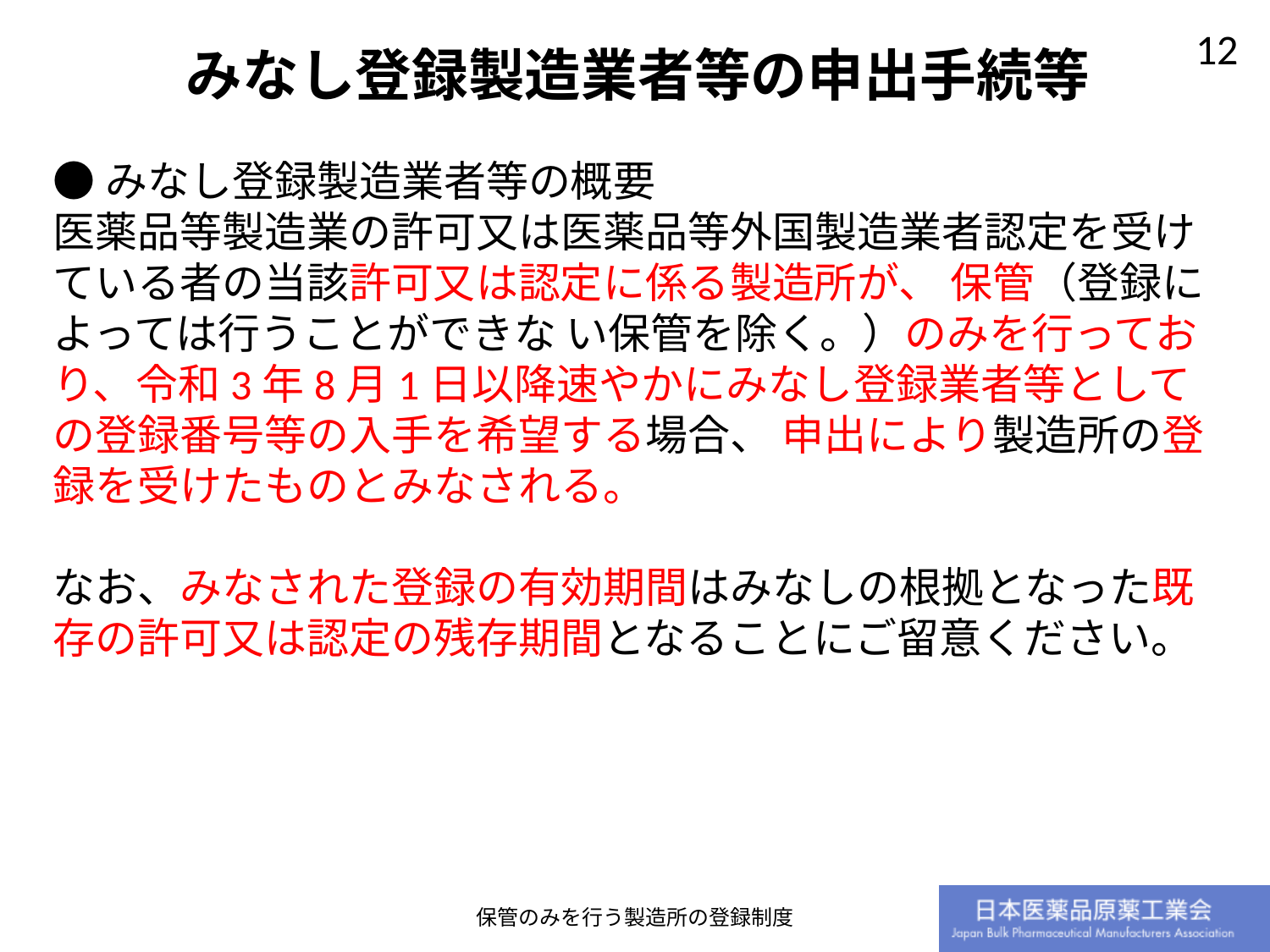

# みなし登録製造業者等の申出手続等
●みなし登録製造業者等の概要
医薬品等製造業の許可又は医薬品等外国製造業者認定を受けている者の当該許可又は認定に係る製造所が、 保管（登録によっては行うことができな い保管を除く。）のみを行っており、令和3年8月1日以降速やかにみなし登録業者等としての登録番号等の入手を希望する場合、 申出により製造所の登録を受けたものとみなされる。

なお、みなされた登録の有効期間はみなしの根拠となった既存の許可又は認定の残存期間となることにご留意ください。
保管のみを行う製造所の登録制度